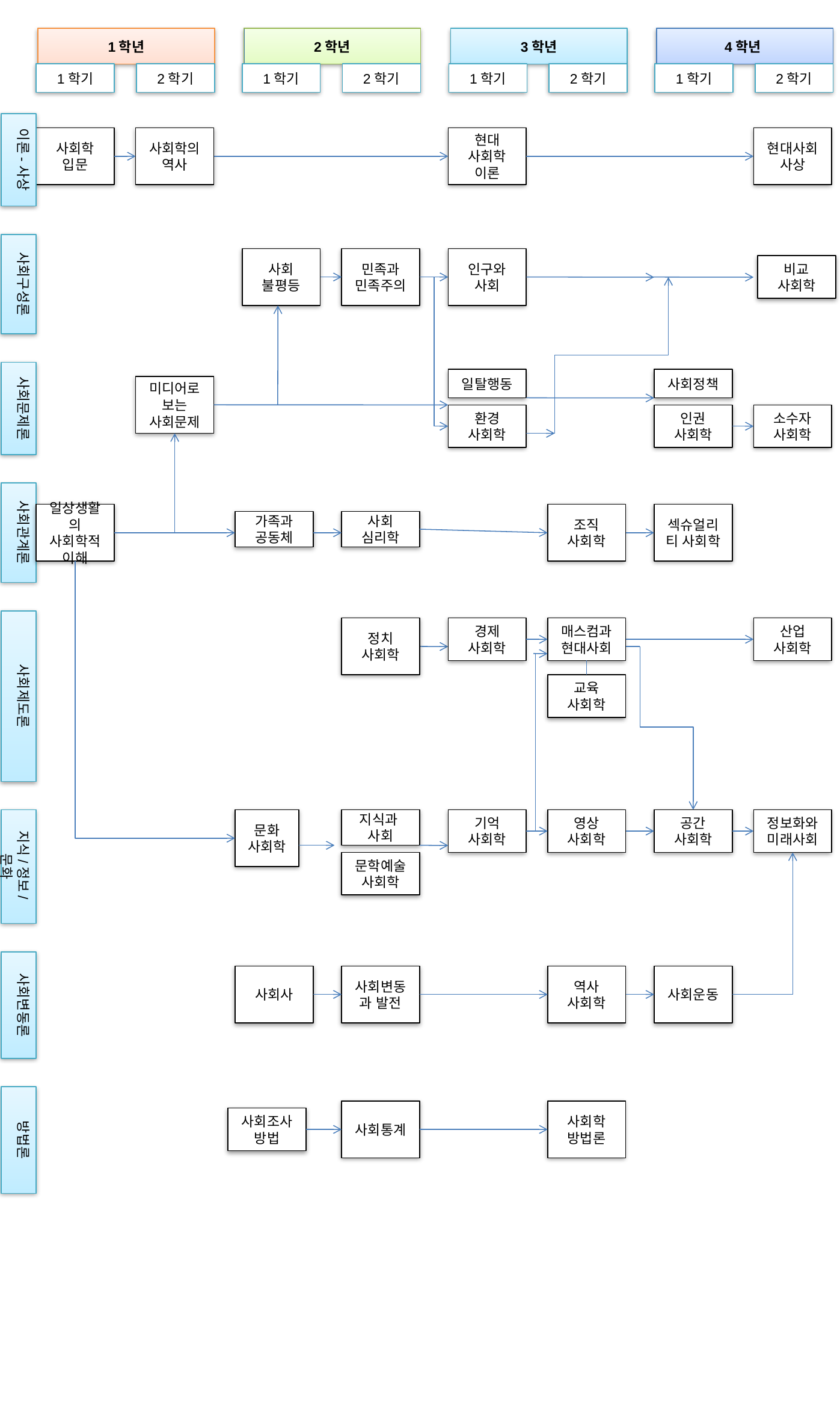

1학년
2학년
3학년
4학년
1학기
2학기
1학기
2학기
1학기
2학기
1학기
2학기
이론-사상
사회학
입문
사회학의
역사
현대
사회학
이론
현대사회사상
사회구성론
사회
불평등
민족과
민족주의
인구와
사회
비교
사회학
사회문제론
일탈행동
사회정책
미디어로
보는 사회문제
환경
사회학
인권
사회학
소수자
사회학
사회관계론
일상생활의 사회학적 이해
조직
사회학
섹슈얼리티 사회학
가족과
공동체
사회
심리학
사회제도론
정치
사회학
경제
사회학
매스컴과
현대사회
산업
사회학
교육
사회학
지식/정보/문화
문화
사회학
지식과
사회
기억
사회학
영상
사회학
공간
사회학
정보화와
미래사회
문학예술
사회학
사회변동론
사회사
사회변동과 발전
역사
사회학
사회운동
방법론
사회통계
사회학
방법론
사회조사
방법